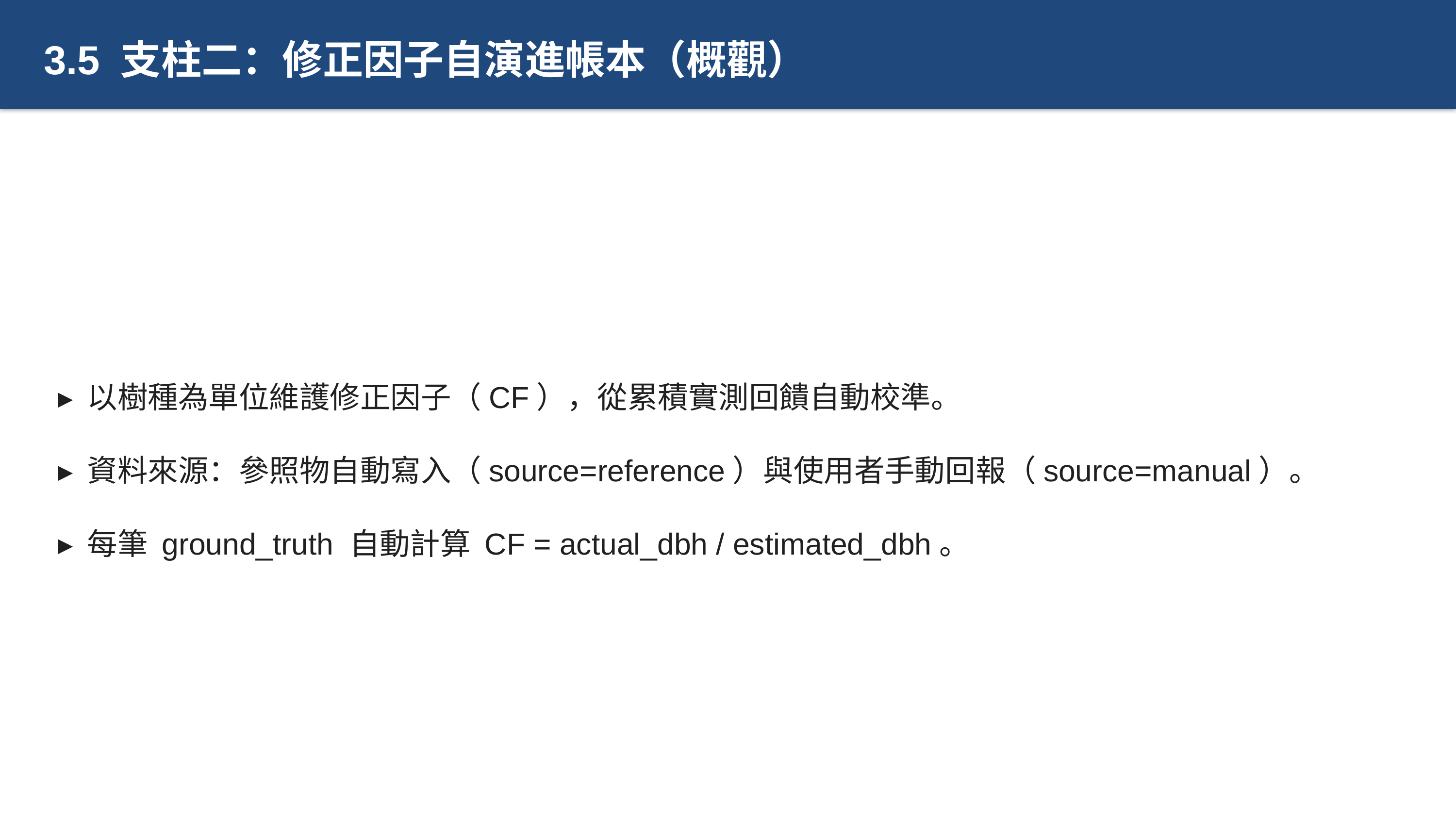

3.5 支柱二：修正因子自演進帳本（概觀）
▸ 以樹種為單位維護修正因子（CF），從累積實測回饋自動校準。
▸ 資料來源：參照物自動寫入（source=reference）與使用者手動回報（source=manual）。
▸ 每筆 ground_truth 自動計算 CF = actual_dbh / estimated_dbh。